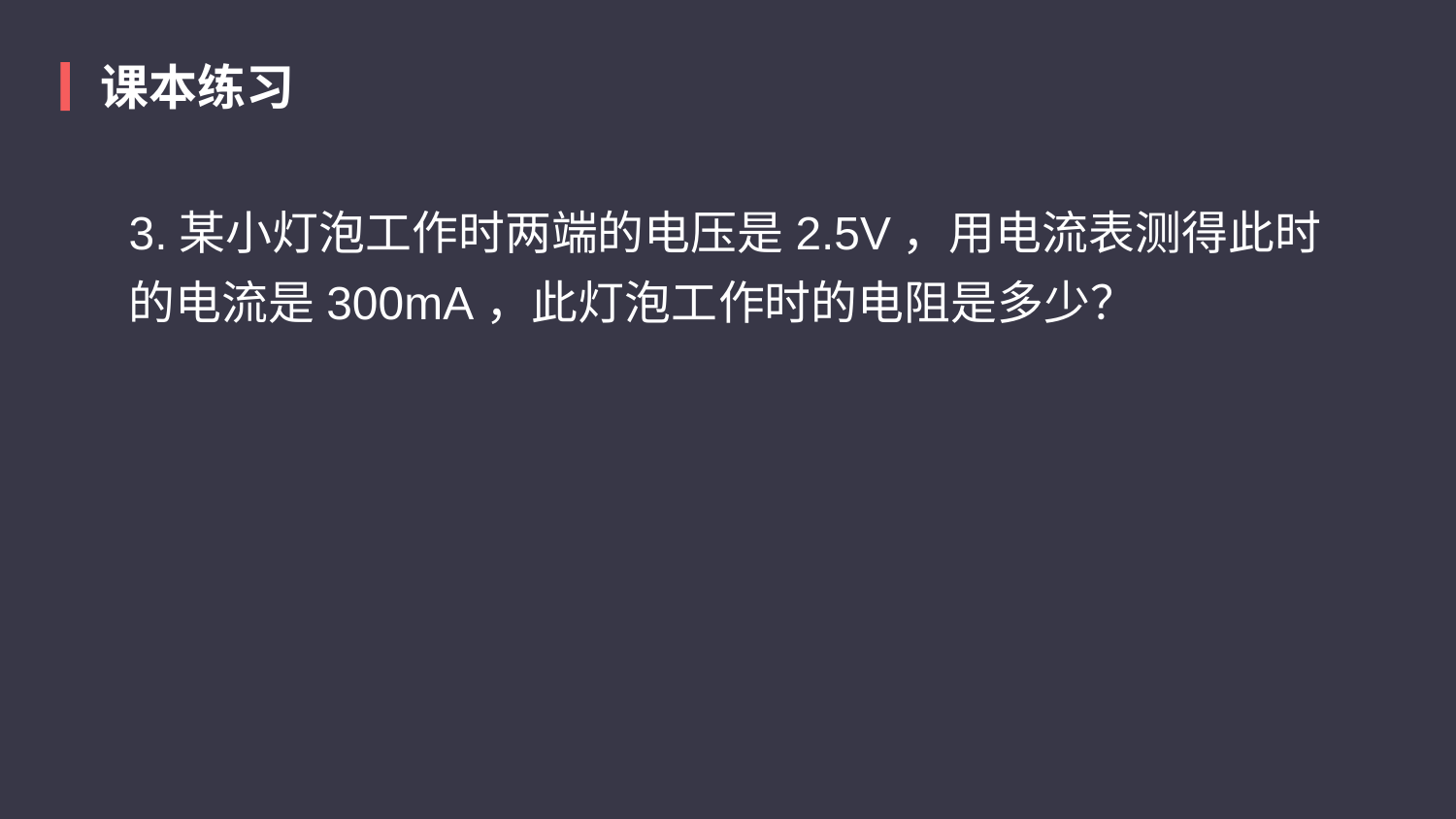

课本练习

3.某小灯泡工作时两端的电压是2.5V，用电流表测得此时的电流是300mA，此灯泡工作时的电阻是多少？